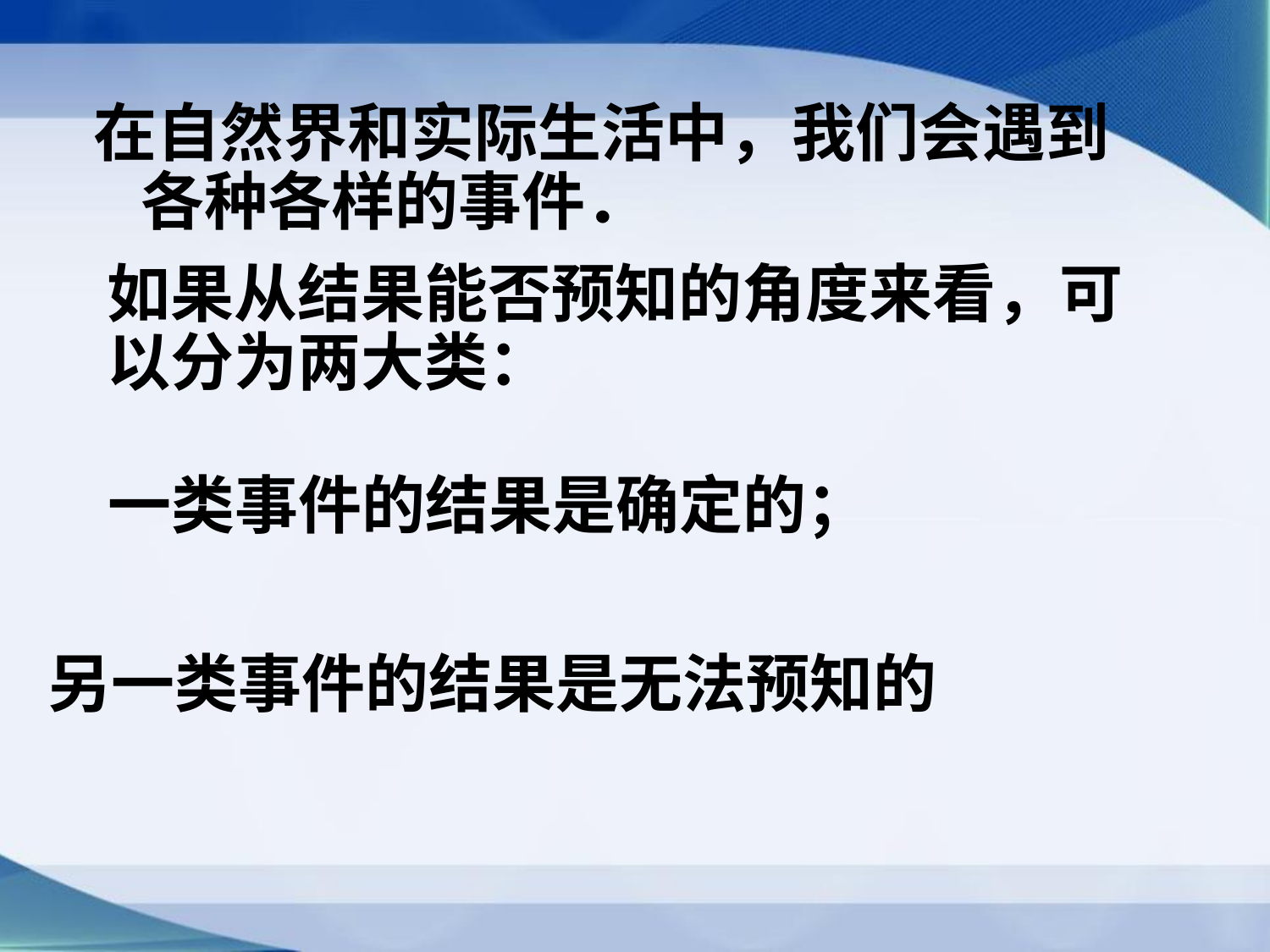

在自然界和实际生活中，我们会遇到各种各样的事件．
如果从结果能否预知的角度来看，可以分为两大类：
一类事件的结果是确定的；
    另一类事件的结果是无法预知的